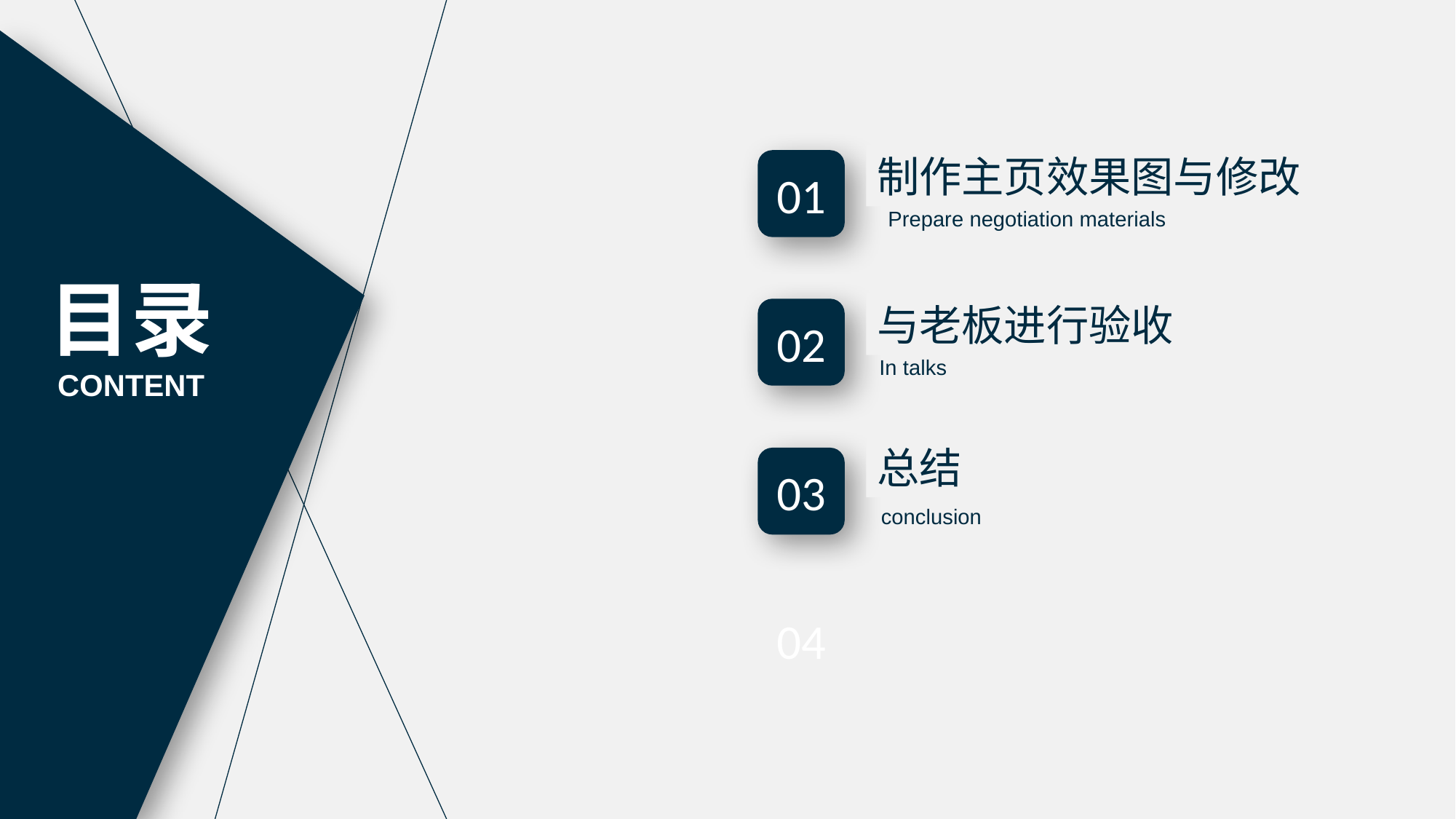

制作主页效果图与修改

01
Prepare negotiation materials
目录
CONTENT
与老板进行验收

02
In talks
总结

03
conclusion

04